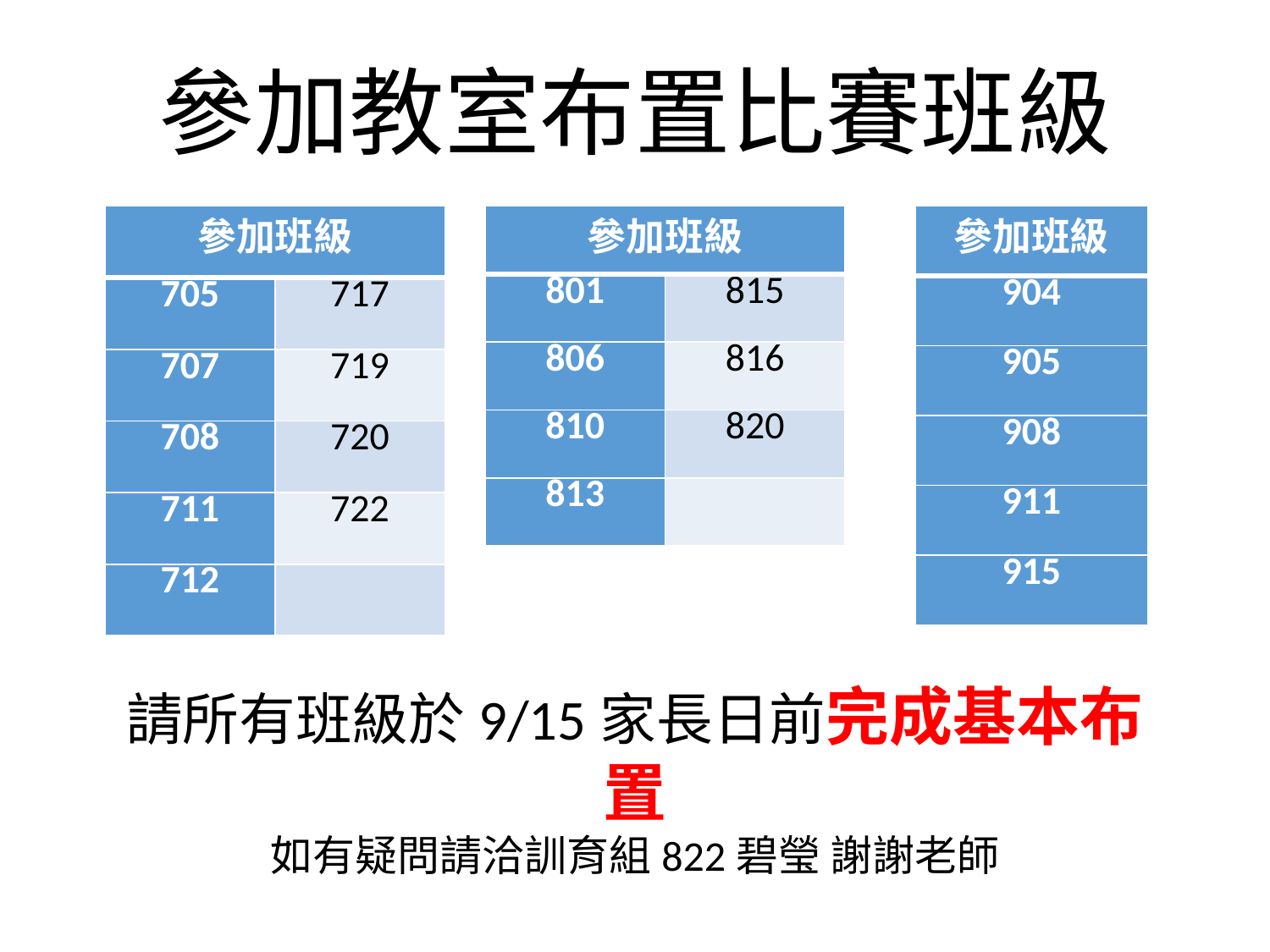

參加教室布置比賽班級
| 參加班級 |  |
| --- | --- |
| 705 | 717 |
| 707 | 719 |
| 708 | 720 |
| 711 | 722 |
| 712 |  |
| 參加班級 |  |
| --- | --- |
| 801 | 815 |
| 806 | 816 |
| 810 | 820 |
| 813 |  |
| 參加班級 |
| --- |
| 904 |
| 905 |
| 908 |
| 911 |
| 915 |
請所有班級於9/15家長日前完成基本布置
如有疑問請洽訓育組822碧瑩 謝謝老師